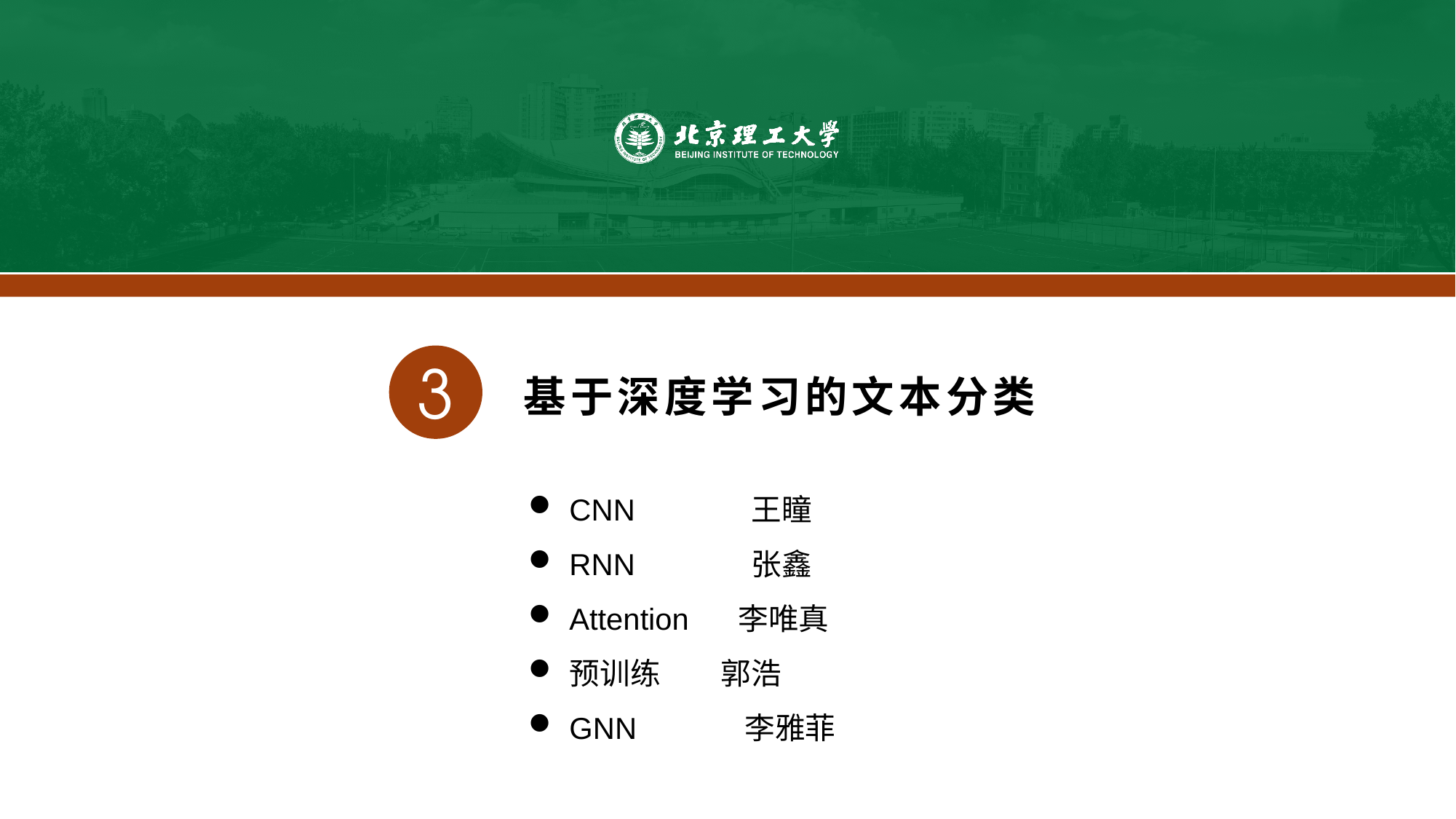

3
基于深度学习的文本分类
CNN             王瞳
RNN             张鑫
Attention     李唯真
预训练         郭浩
GNN            李雅菲